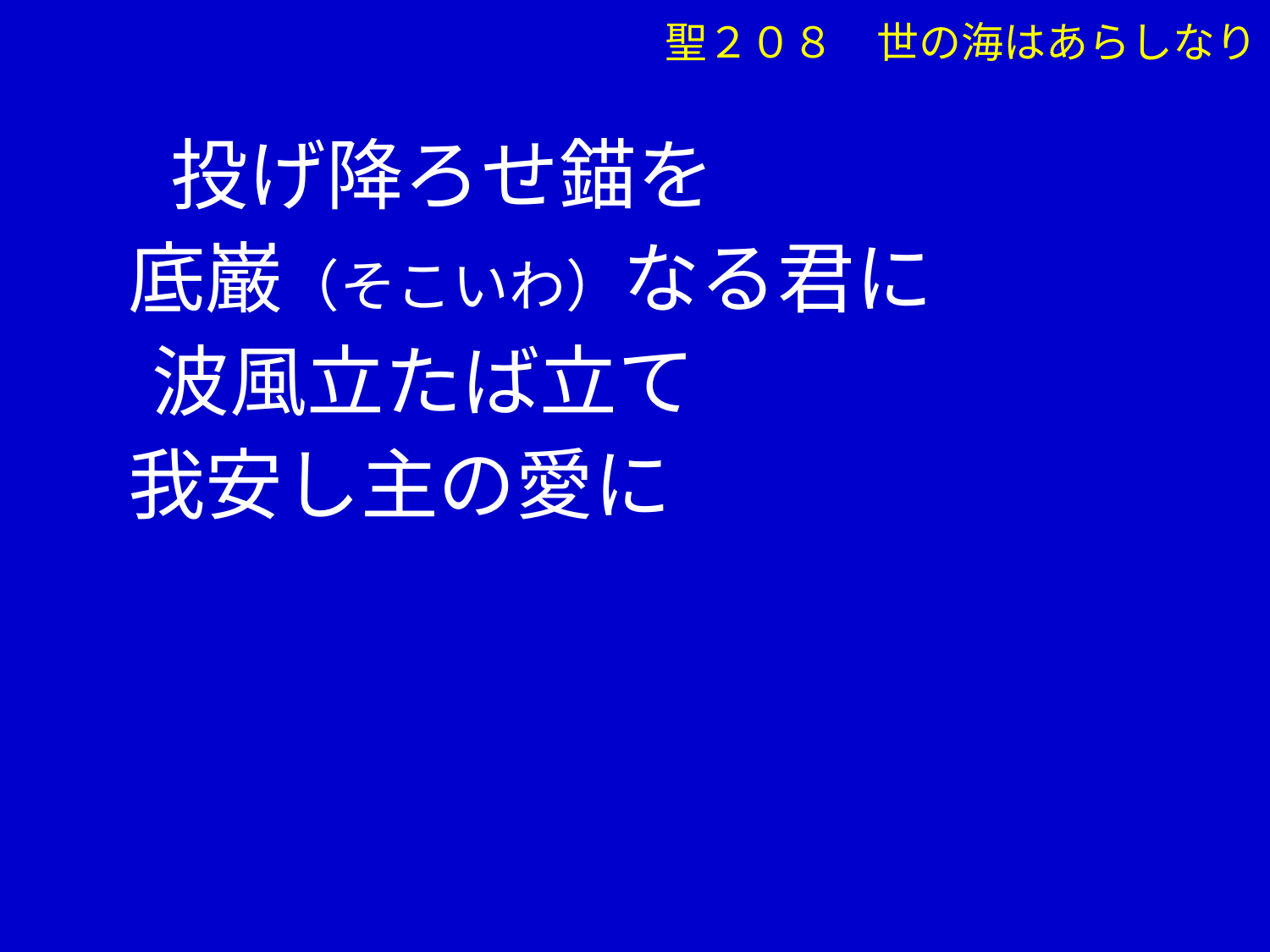

聖２０８　世の海はあらしなり
   　投げ降ろせ錨を
     底巌（そこいわ）なる君に
　   波風立たば立て
     我安し主の愛に